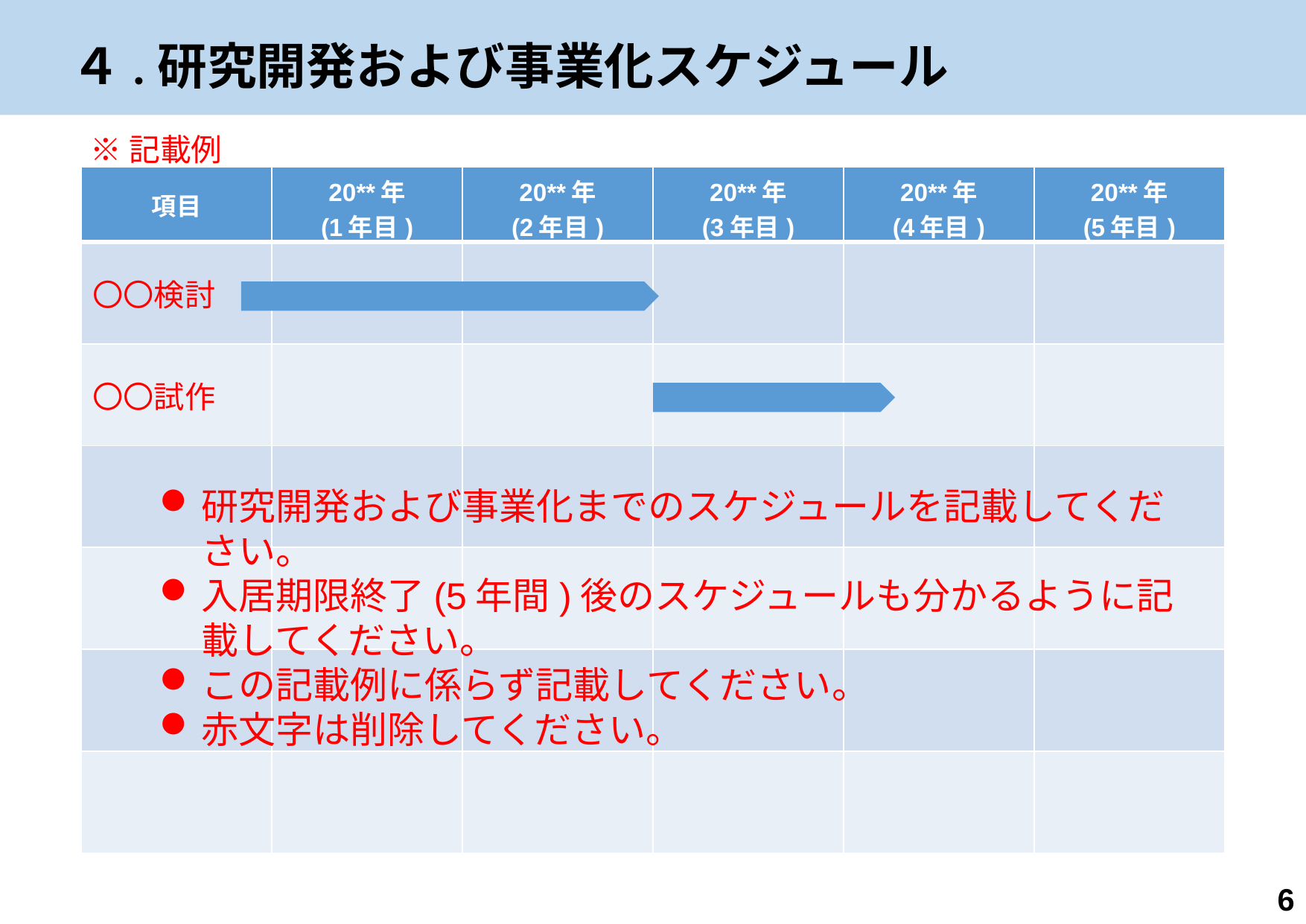

４.研究開発および事業化スケジュール
※記載例
| 項目 | 20\*\*年 (1年目) | 20\*\*年 (2年目) | 20\*\*年 (3年目) | 20\*\*年 (4年目) | 20\*\*年 (5年目) |
| --- | --- | --- | --- | --- | --- |
| 〇〇検討 |  |  |  |  |  |
| 〇〇試作 |  |  |  |  |  |
|  |  |  |  |  |  |
|  |  |  |  |  |  |
|  |  |  |  |  |  |
|  |  |  |  |  |  |

研究開発および事業化までのスケジュールを記載してください。
入居期限終了(5年間)後のスケジュールも分かるように記載してください。
この記載例に係らず記載してください。
赤文字は削除してください。

6